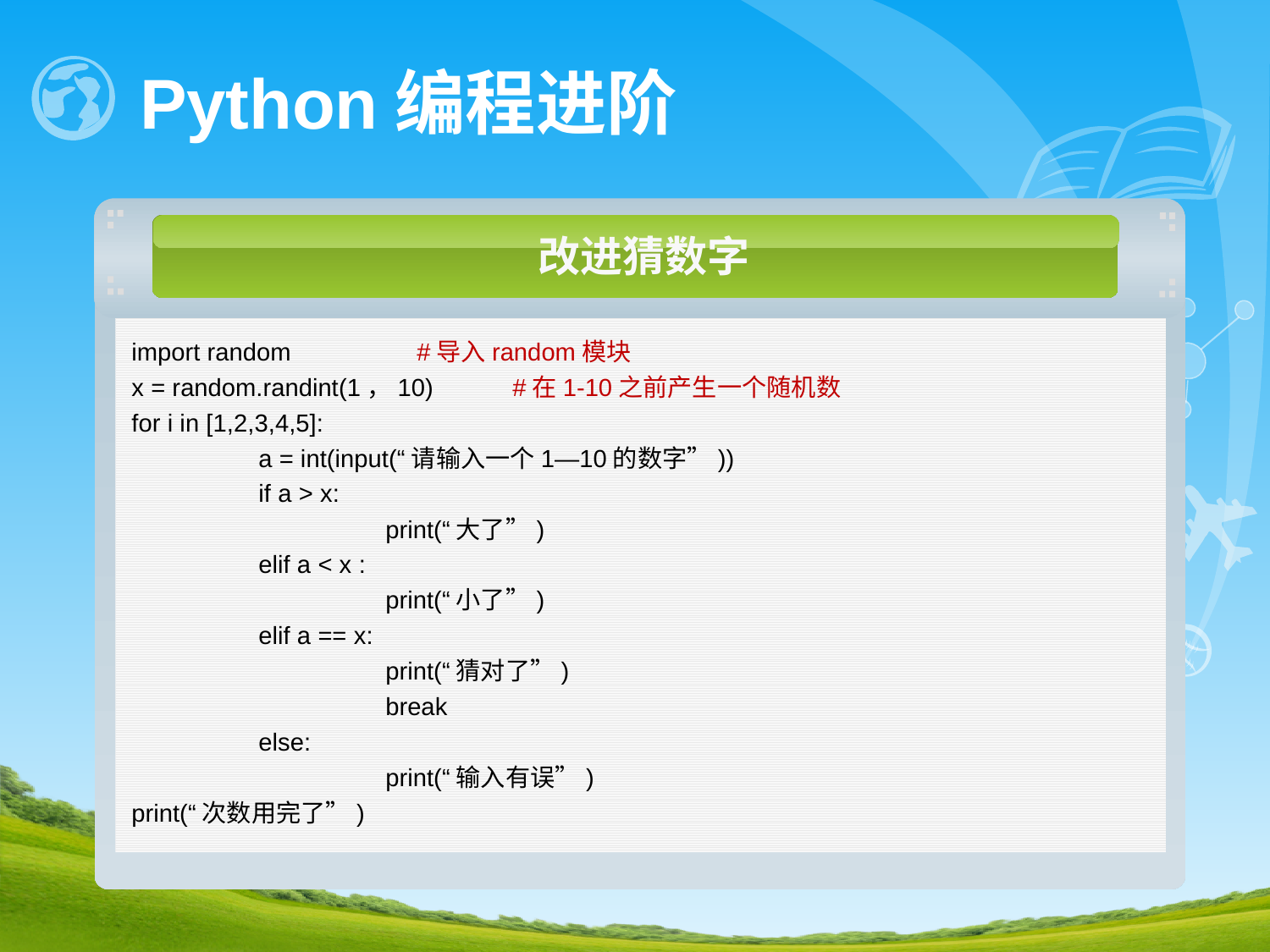

# Python编程进阶

改进猜数字

import random                  #导入random模块
x = random.randint(1，10)	#在1-10之前产生一个随机数
for i in [1,2,3,4,5]:
	a = int(input(“请输入一个1—10的数字”))
	if a > x:
		print(“大了”)
	elif a < x :
		print(“小了”)
	elif a == x:
		print(“猜对了”)
		break
	else:
		print(“输入有误”)
print(“次数用完了”)